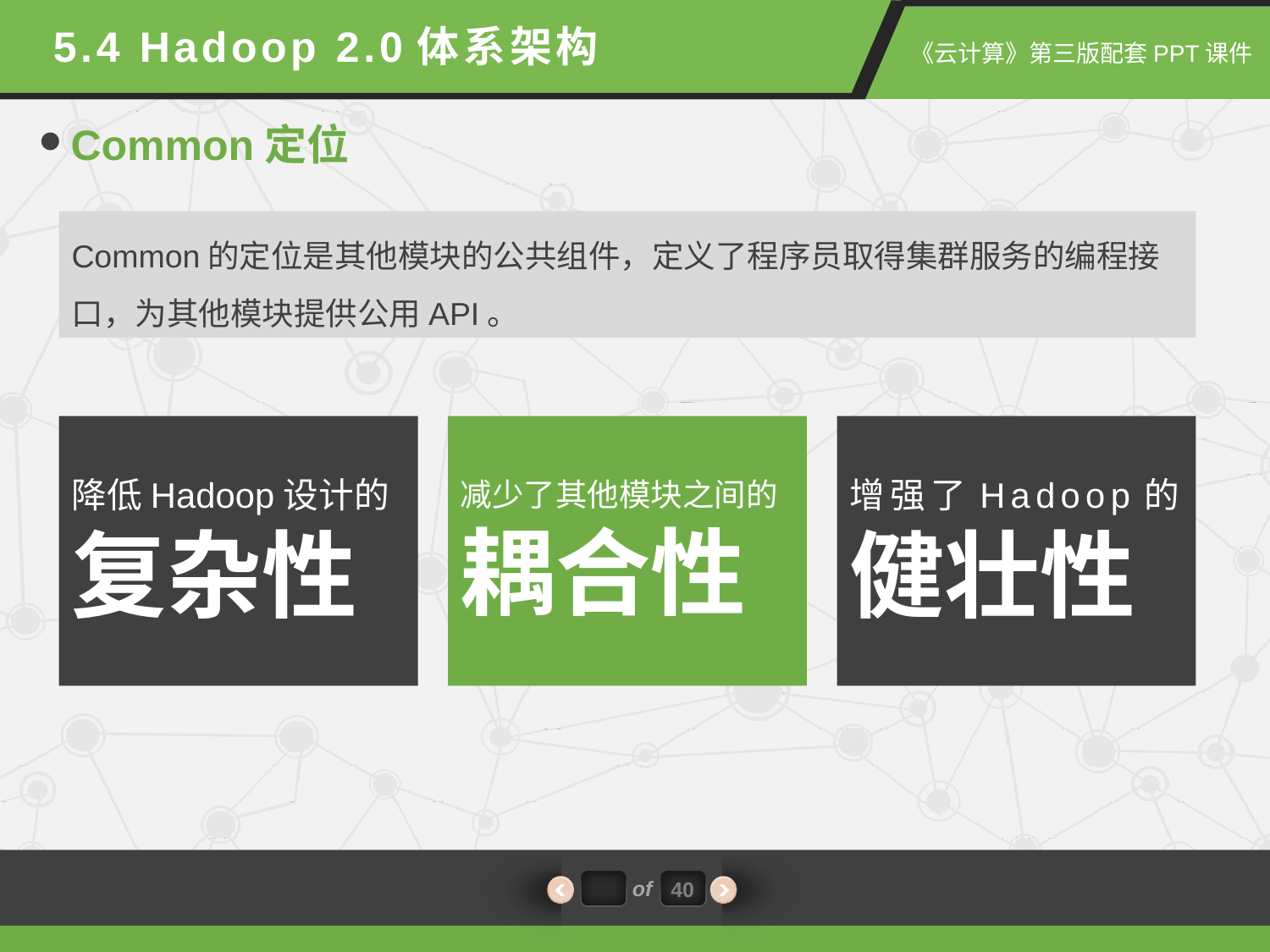

5.4 Hadoop 2.0体系架构
Common定位

Common的定位是其他模块的公共组件，定义了程序员取得集群服务的编程接口，为其他模块提供公用API。
降低Hadoop设计的
复杂性
减少了其他模块之间的耦合性
增强了Hadoop的
健壮性
6